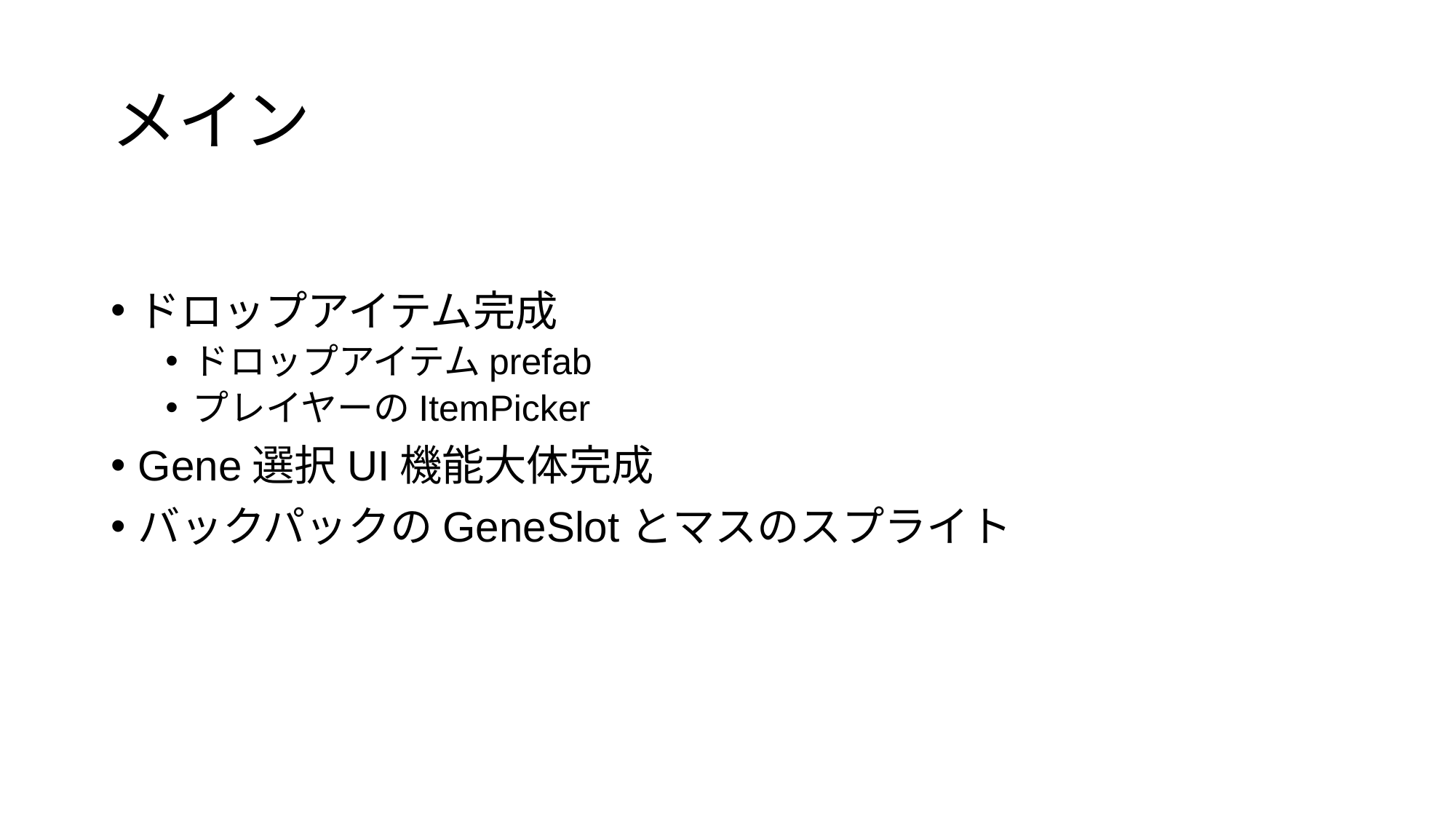

# メイン

ドロップアイテム完成
ドロップアイテムprefab
プレイヤーのItemPicker
Gene選択UI機能大体完成
バックパックのGeneSlotとマスのスプライト